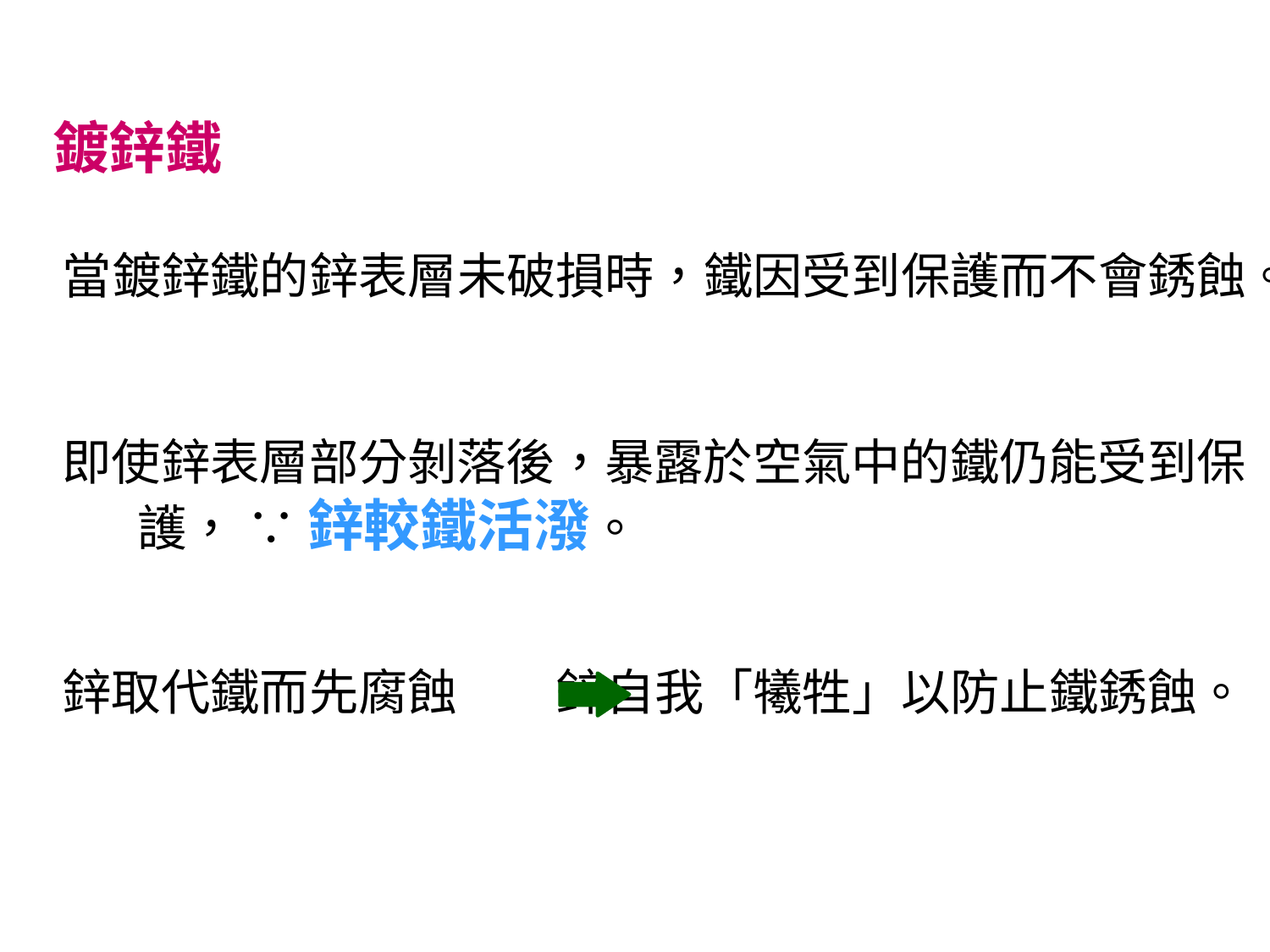

鍍鋅鐵
當鍍鋅鐵的鋅表層未破損時，鐵因受到保護而不會銹蝕。
即使鋅表層部分剝落後，暴露於空氣中的鐵仍能受到保護， ∵ 鋅較鐵活潑。
鋅取代鐵而先腐蝕         鋅自我「犧牲」以防止鐵銹蝕。